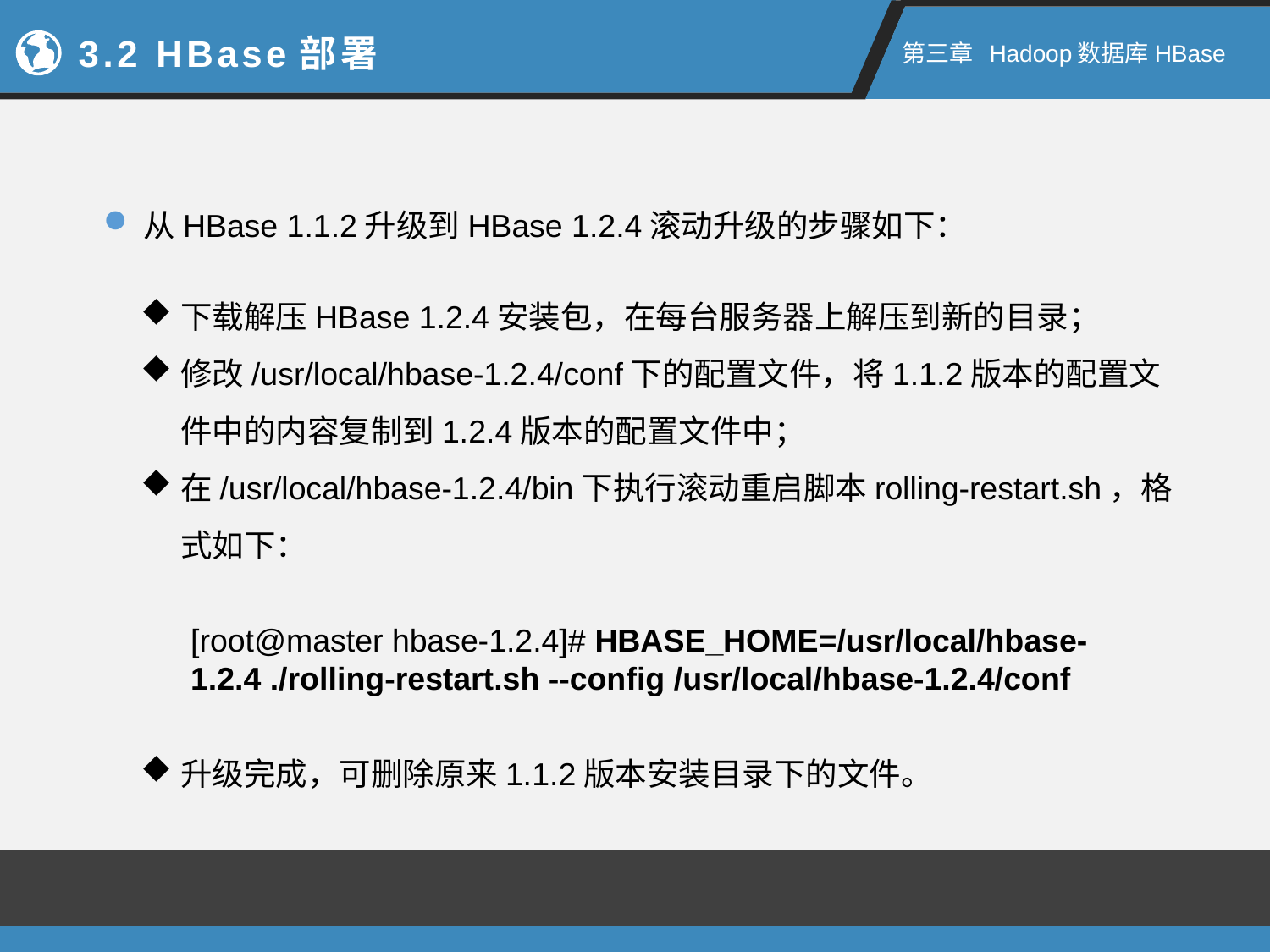

3.2 HBase部署

第三章  Hadoop数据库HBase
从HBase 1.1.2升级到HBase 1.2.4滚动升级的步骤如下：
下载解压HBase 1.2.4安装包，在每台服务器上解压到新的目录；
修改/usr/local/hbase-1.2.4/conf下的配置文件，将1.1.2版本的配置文件中的内容复制到1.2.4版本的配置文件中；
在/usr/local/hbase-1.2.4/bin下执行滚动重启脚本rolling-restart.sh，格式如下：

[root@master hbase-1.2.4]# HBASE_HOME=/usr/local/hbase-1.2.4 ./rolling-restart.sh --config /usr/local/hbase-1.2.4/conf

升级完成，可删除原来1.1.2版本安装目录下的文件。